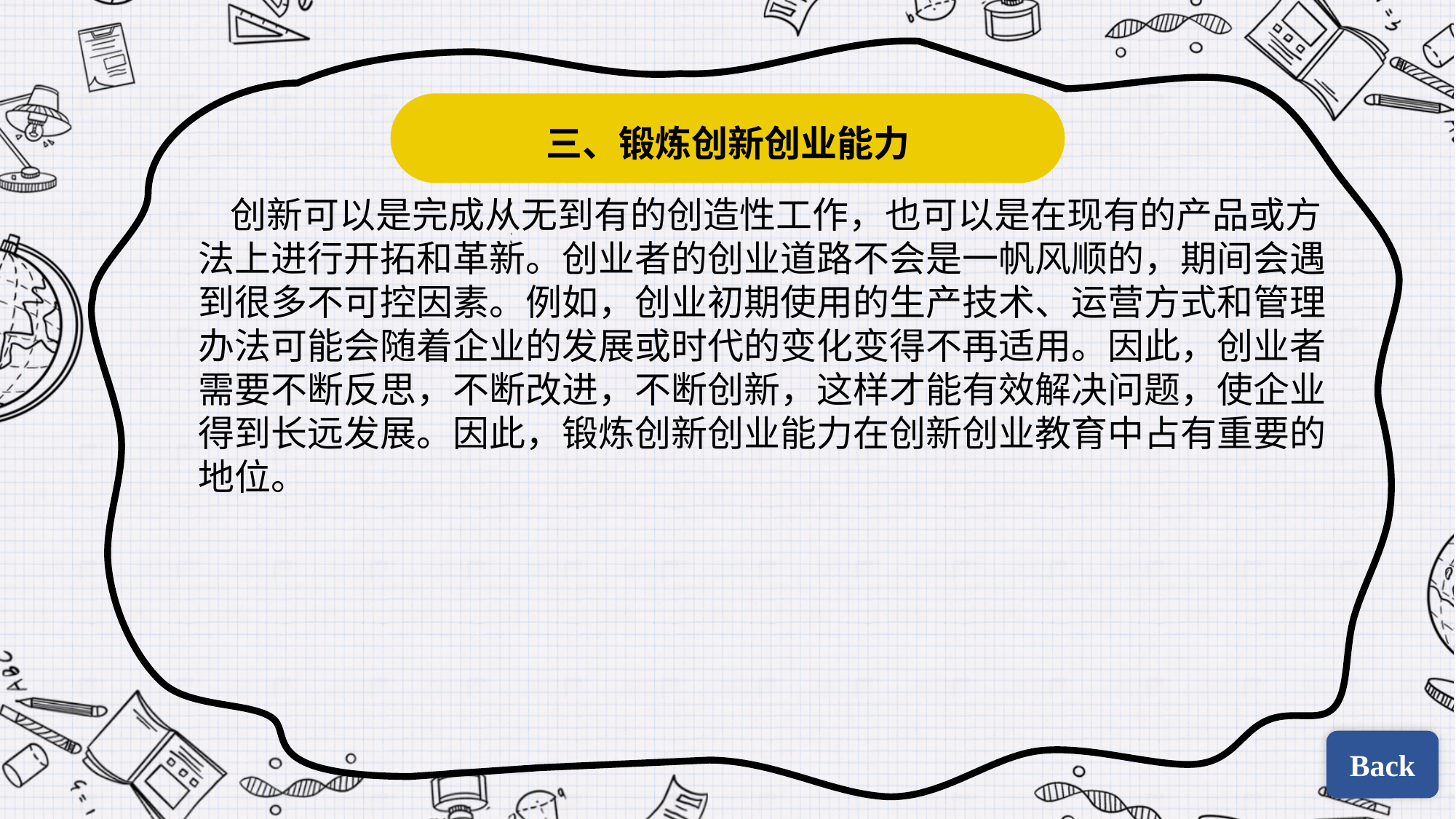

三、锻炼创新创业能力
创新可以是完成从无到有的创造性工作，也可以是在现有的产品或方法上进行开拓和革新。创业者的创业道路不会是一帆风顺的，期间会遇到很多不可控因素。例如，创业初期使用的生产技术、运营方式和管理办法可能会随着企业的发展或时代的变化变得不再适用。因此，创业者需要不断反思，不断改进，不断创新，这样才能有效解决问题，使企业得到长远发展。因此，锻炼创新创业能力在创新创业教育中占有重要的地位。

Back